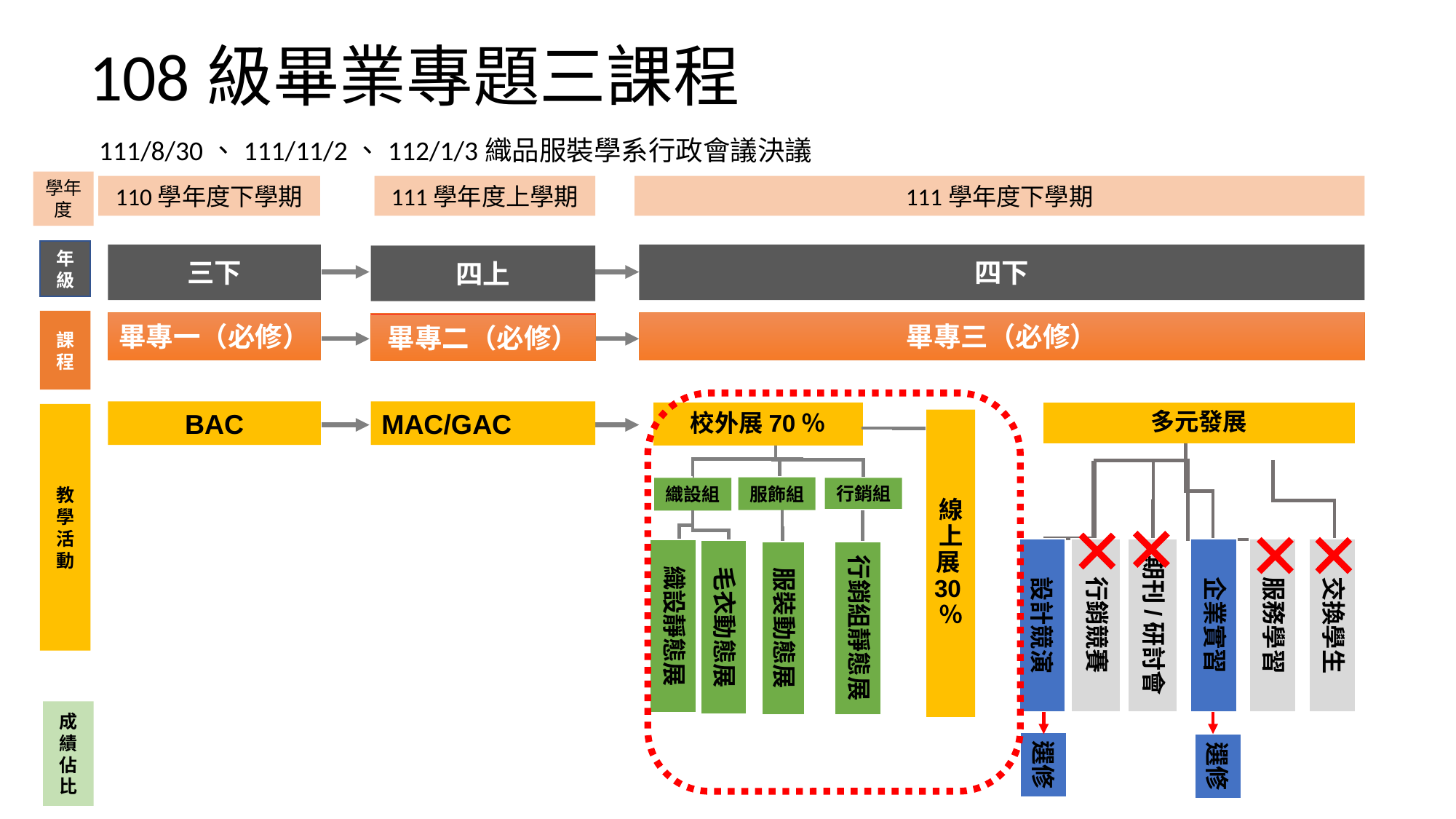

108級畢業專題三課程
111/8/30、111/11/2、112/1/3織品服裝學系行政會議決議
學年度
110學年度下學期
111學年度上學期
111學年度下學期
年級
三下
四下
四上
課程
畢專一（必修）
畢專三（必修）
畢專二（必修）

BAC
MAC/GAC
多元發展
校外展70％
教學活動
線上展30％
服飾組
行銷組
織設組

設計競演
行銷競賽
期刊/研討會
企業實習
服務學習
交換學生
織設靜態展
毛衣動態展
服裝動態展
行銷組靜態展
成績佔比
選修
選修